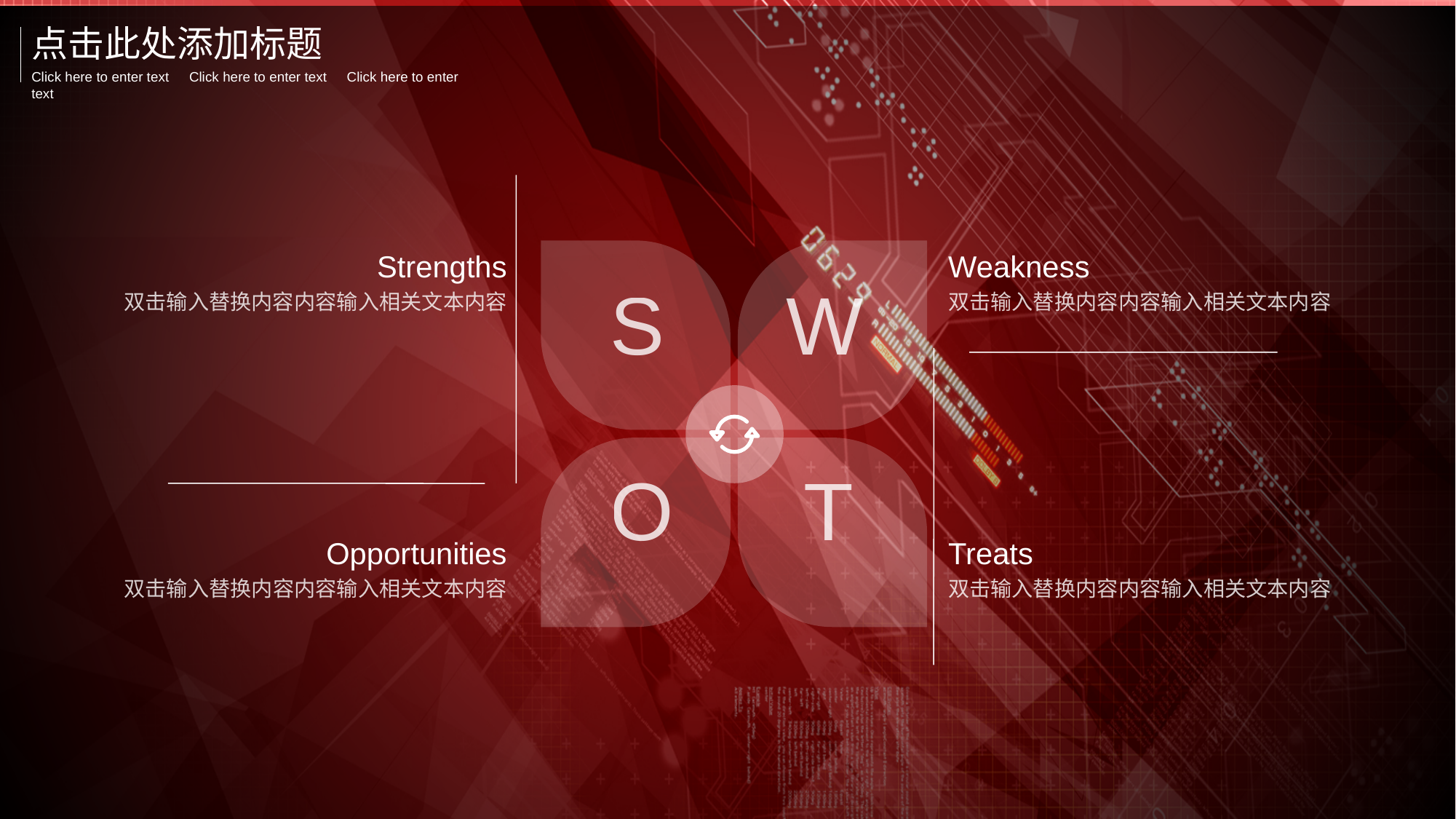

点击此处添加标题
Click here to enter text　Click here to enter text　Click here to enter text

Strengths
双击输入替换内容内容输入相关文本内容

Weakness
双击输入替换内容内容输入相关文本内容
S
W

O
T

Opportunities
双击输入替换内容内容输入相关文本内容
Treats
双击输入替换内容内容输入相关文本内容